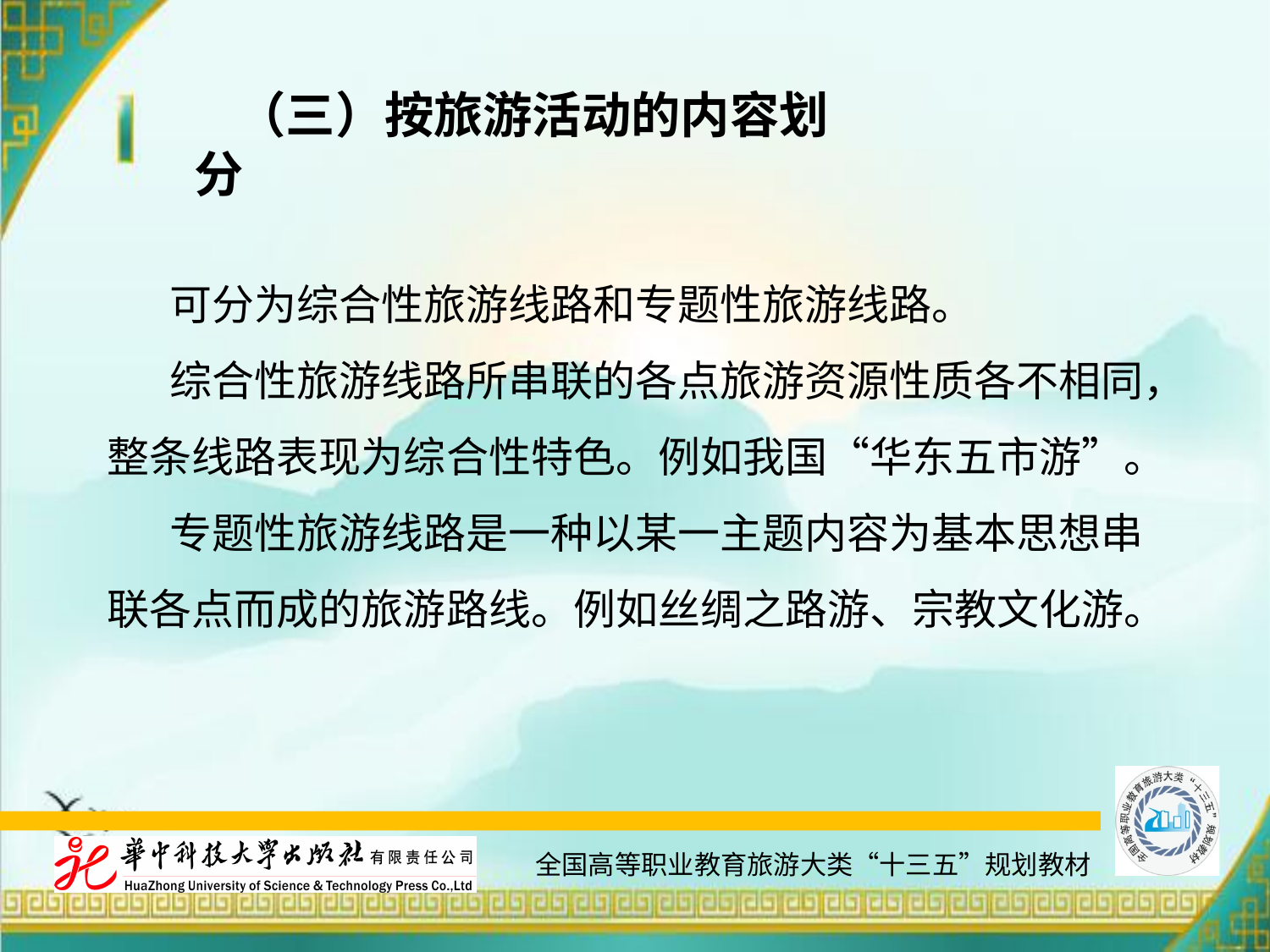

（三）按旅游活动的内容划分

 可分为综合性旅游线路和专题性旅游线路。
 综合性旅游线路所串联的各点旅游资源性质各不相同，整条线路表现为综合性特色。例如我国“华东五市游”。
 专题性旅游线路是一种以某一主题内容为基本思想串联各点而成的旅游路线。例如丝绸之路游、宗教文化游。